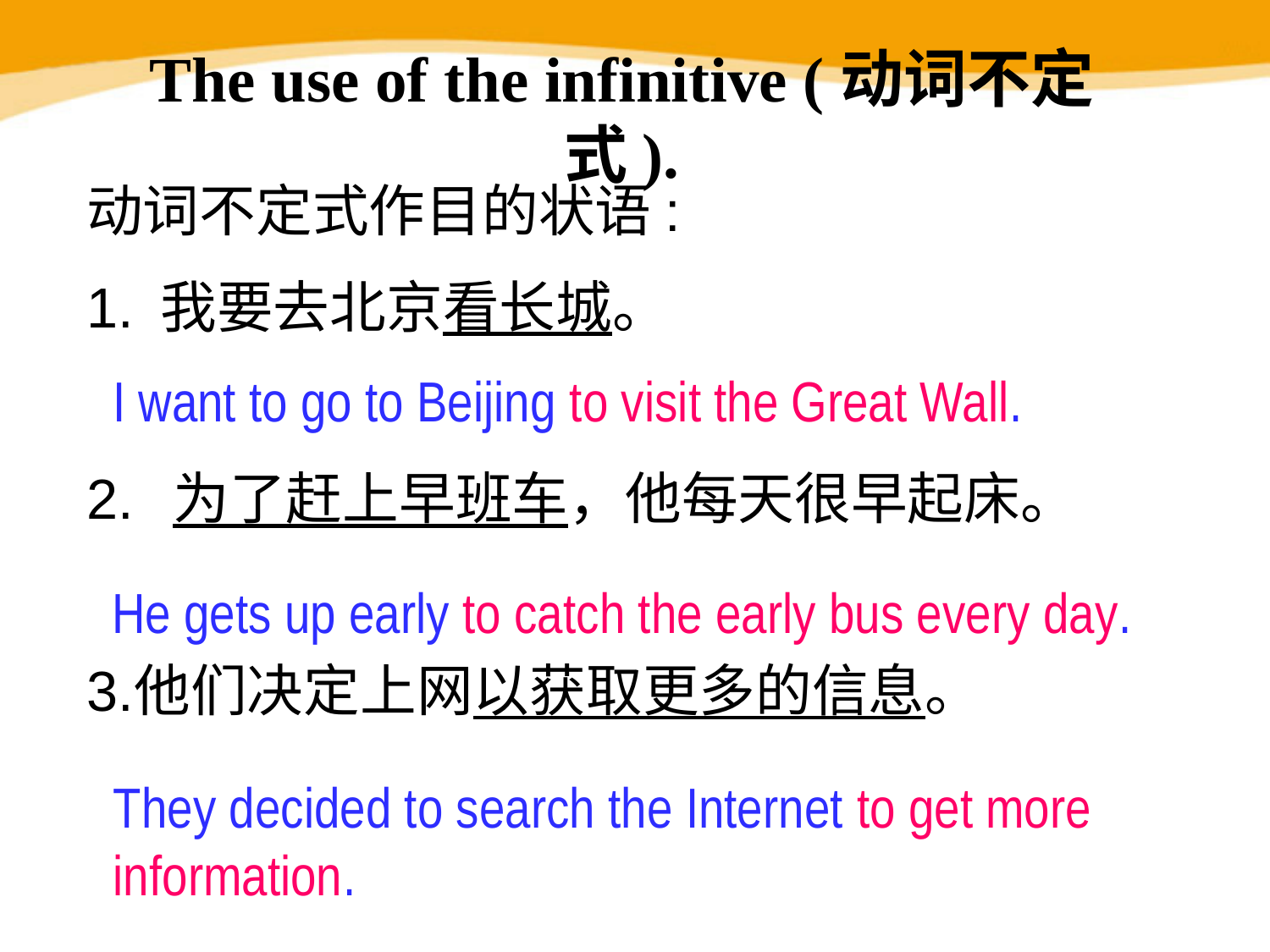

# The use of the infinitive (动词不定式).
动词不定式作目的状语:
 我要去北京看长城。

  为了赶上早班车，他每天很早起床。

他们决定上网以获取更多的信息。
I want to go to Beijing to visit the Great Wall.
He gets up early to catch the early bus every day.
They decided to search the Internet to get more information.